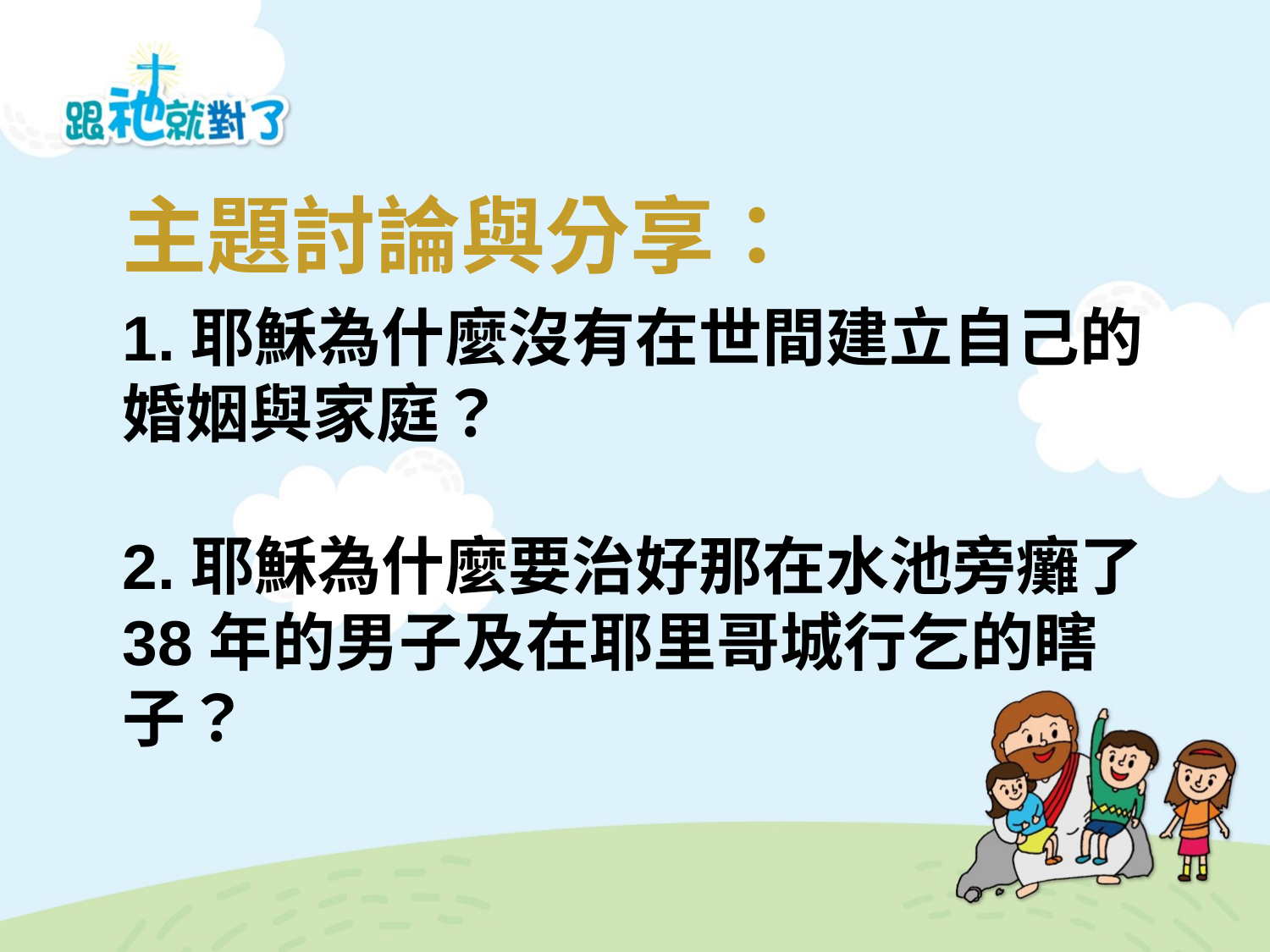

主題討論與分享：
1.耶穌為什麼沒有在世間建立自己的婚姻與家庭？

2.耶穌為什麼要治好那在水池旁癱了38年的男子及在耶里哥城行乞的瞎子？